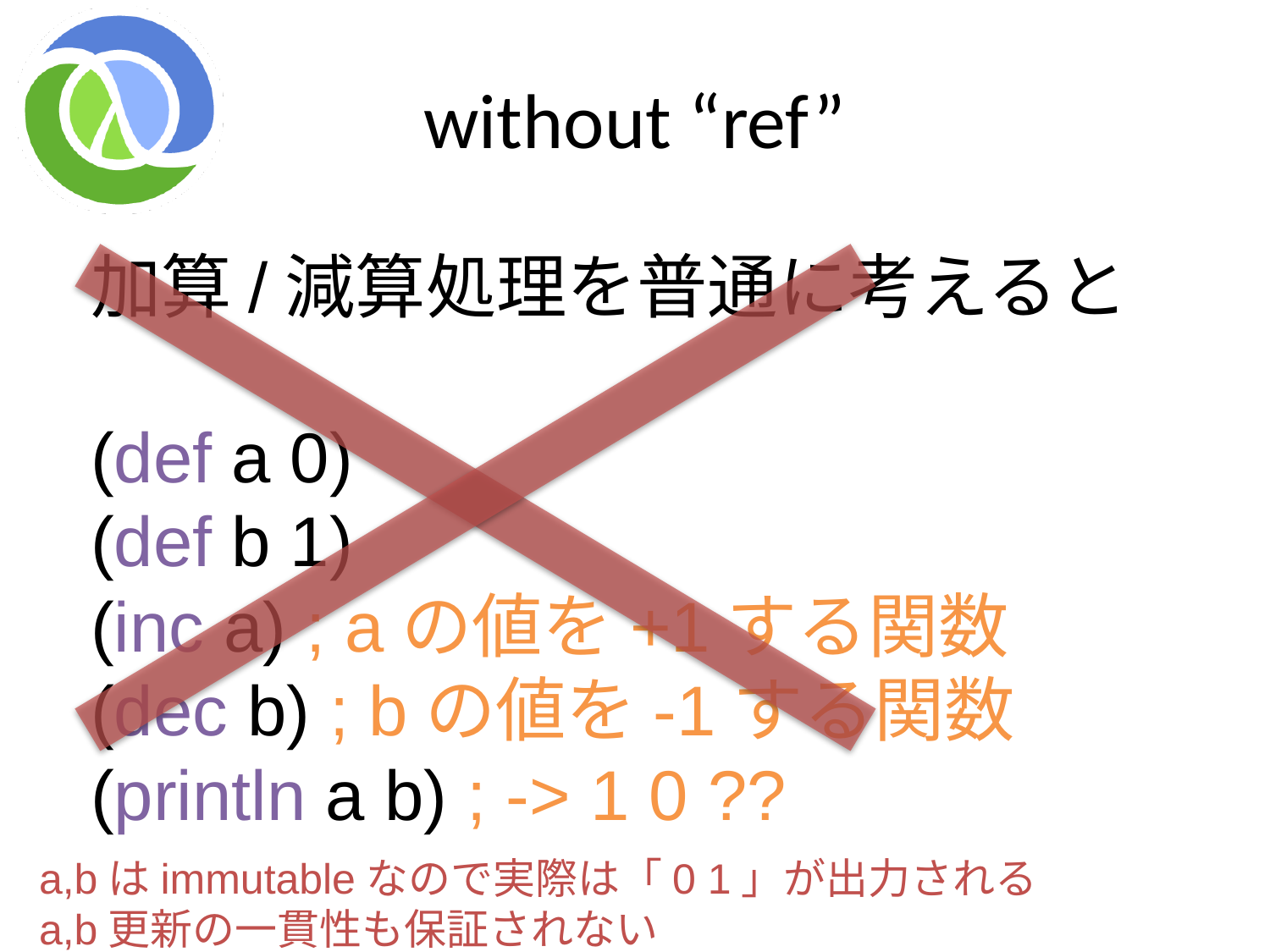

# without “ref”
加算/減算処理を普通に考えると

(def a 0)
(def b 1)
(inc a) ; aの値を+1する関数
(dec b) ; bの値を-1する関数
(println a b) ; -> 1 0 ??

a,bはimmutableなので実際は「0 1」が出力される
a,b更新の一貫性も保証されない